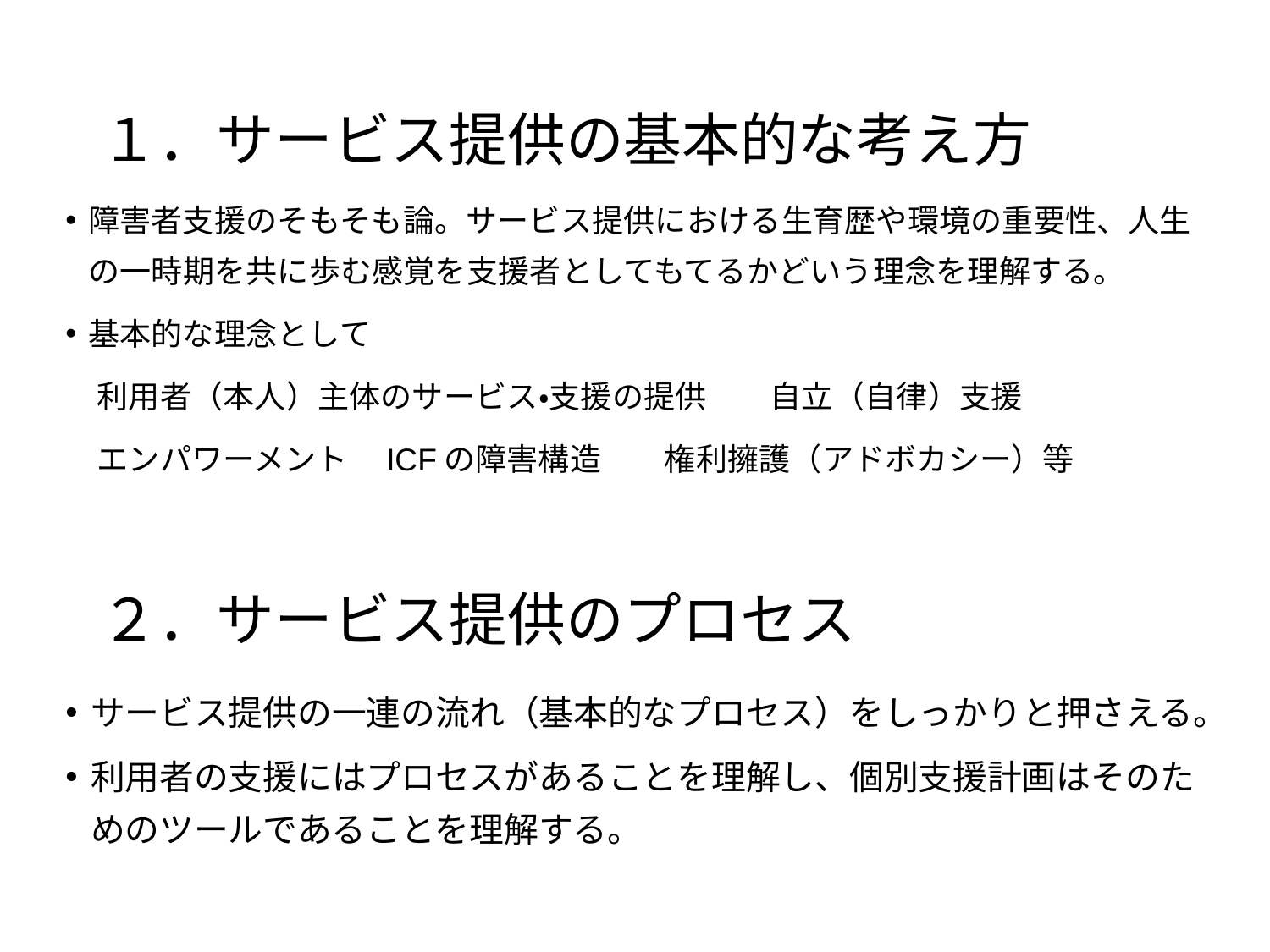

# １．サービス提供の基本的な考え方
障害者支援のそもそも論。サービス提供における生育歴や環境の重要性、人生の一時期を共に歩む感覚を支援者としてもてるかどいう理念を理解する。
基本的な理念として
　利用者（本人）主体のサービス・支援の提供　　自立（自律）支援
　エンパワーメント　ICFの障害構造　　権利擁護（アドボカシー）等
２．サービス提供のプロセス
サービス提供の一連の流れ（基本的なプロセス）をしっかりと押さえる。
利用者の支援にはプロセスがあることを理解し、個別支援計画はそのためのツールであることを理解する。